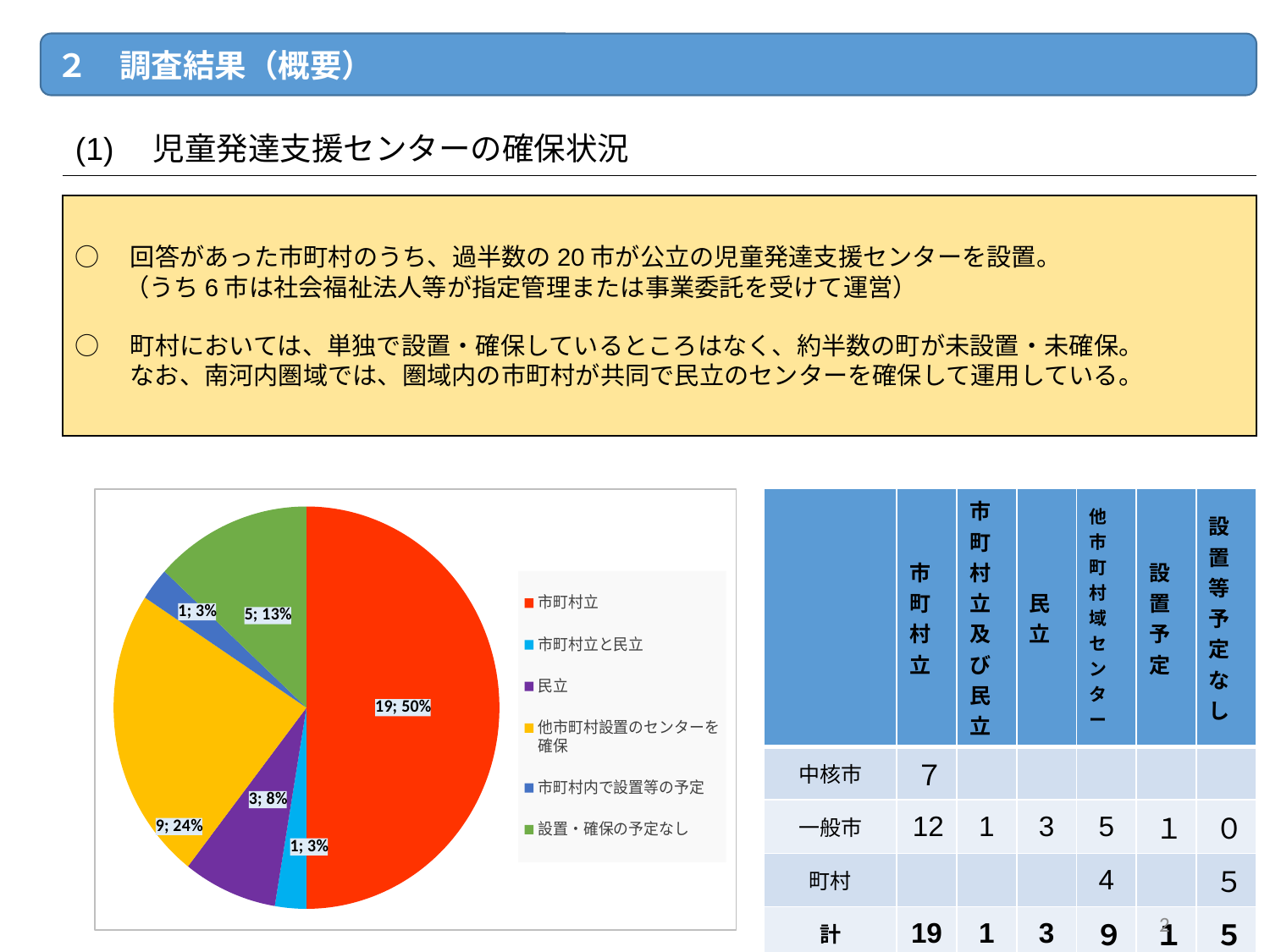

２　調査結果（概要）
| (1)　児童発達支援センターの確保状況 |
| --- |
○　回答があった市町村のうち、過半数の20市が公立の児童発達支援センターを設置。
　　（うち6市は社会福祉法人等が指定管理または事業委託を受けて運営）

○　町村においては、単独で設置・確保しているところはなく、約半数の町が未設置・未確保。
　　 なお、南河内圏域では、圏域内の市町村が共同で民立のセンターを確保して運用している。

### Chart

| Category |  |
|---|---|
| 市町村立 | 19.0 |
| 市町村立と民立 | 1.0 |
| 民立 | 3.0 |
| 他市町村設置のセンターを確保 | 9.0 |
| 市町村内で設置等の予定 | 1.0 |
| 設置・確保の予定なし | 5.0 |
|  | 市町村立 | 市町村立及び民立 | 民立 | 他市町村域センター | 設置予定 | 設置等予定なし |
| --- | --- | --- | --- | --- | --- | --- |
| 中核市 | ７ |  |  |  |  |  |
| 一般市 | 12 | 1 | 3 | 5 | １ | ０ |
| 町村 |  |  |  | 4 |  | ５ |
| 計 | 19 | 1 | 3 | ９ | １ | ５ |
2